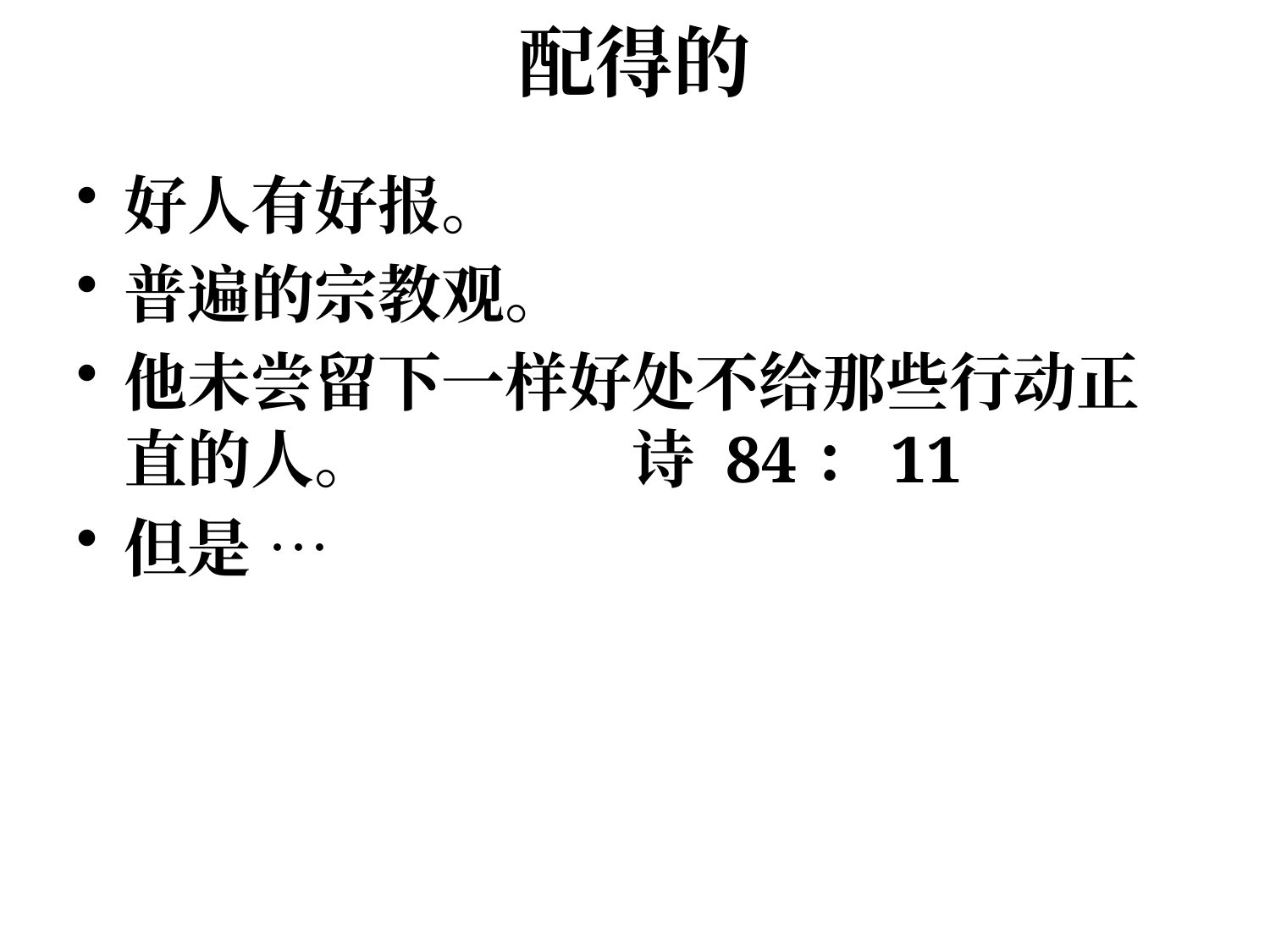

# 配得的
好人有好报。
普遍的宗教观。
他未尝留下一样好处不给那些行动正直的人。		诗 84：11
但是 …